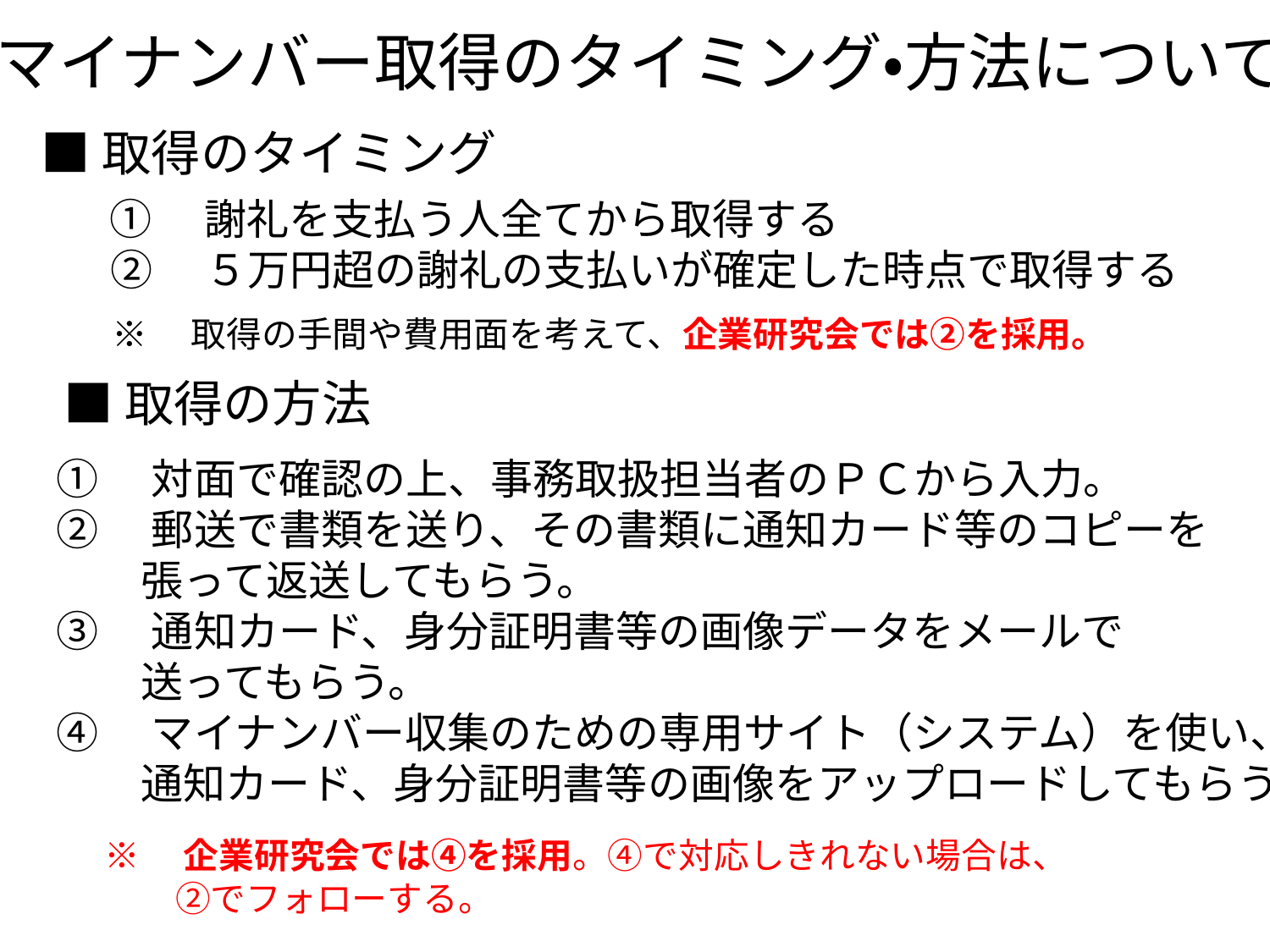

マイナンバー取得のタイミング・方法について
■取得のタイミング
①　謝礼を支払う人全てから取得する
②　５万円超の謝礼の支払いが確定した時点で取得する
※　取得の手間や費用面を考えて、企業研究会では②を採用。
■取得の方法
①　対面で確認の上、事務取扱担当者のＰＣから入力。
②　郵送で書類を送り、その書類に通知カード等のコピーを
　　張って返送してもらう。
③　通知カード、身分証明書等の画像データをメールで
　　送ってもらう。
④　マイナンバー収集のための専用サイト（システム）を使い、
　　通知カード、身分証明書等の画像をアップロードしてもらう。
※　企業研究会では④を採用。④で対応しきれない場合は、
　　②でフォローする。